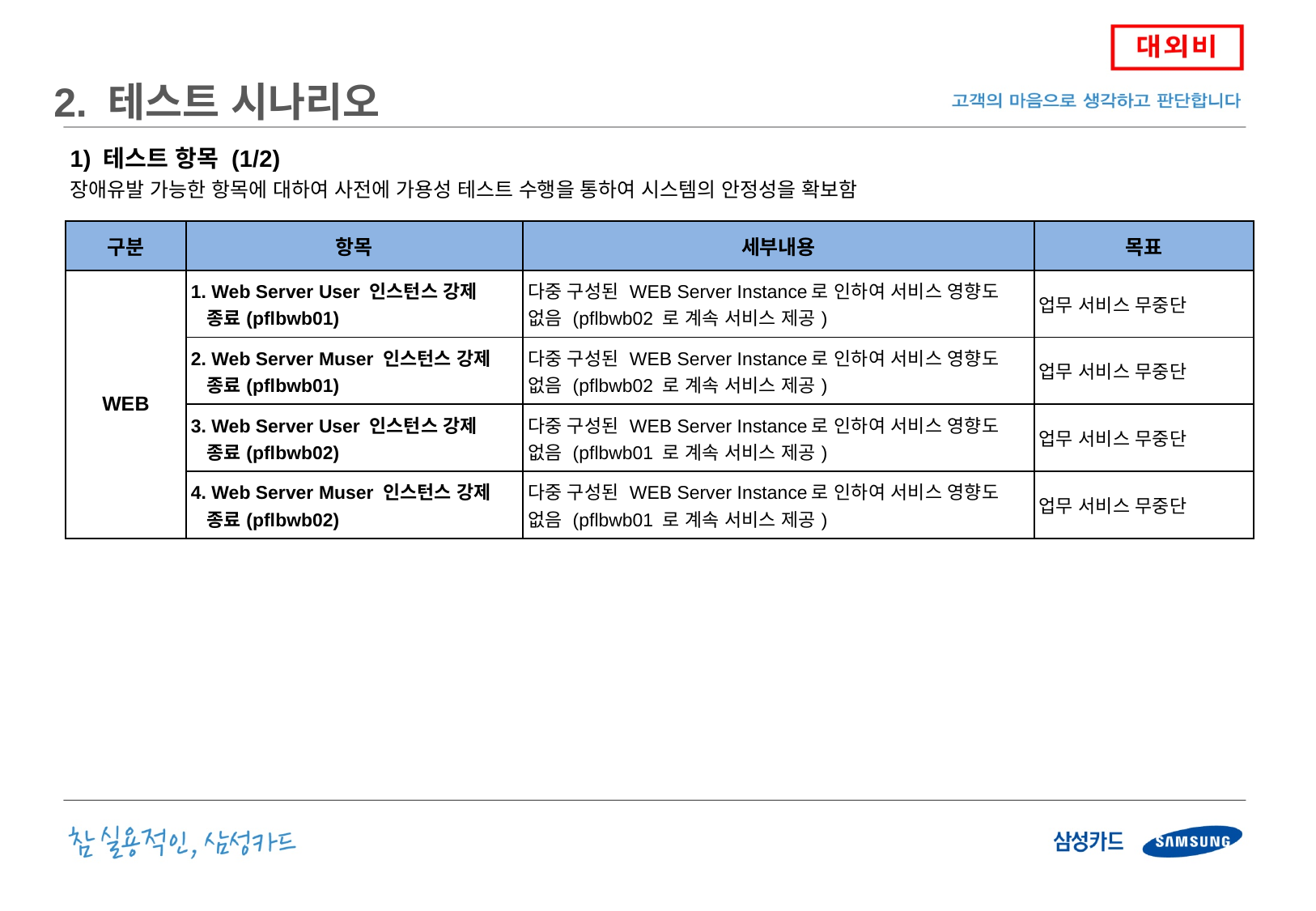

2. 테스트 시나리오
1) 테스트 항목 (1/2)
장애유발 가능한 항목에 대하여 사전에 가용성 테스트 수행을 통하여 시스템의 안정성을 확보함
| 구분 | 항목 | 세부내용 | 목표 |
| --- | --- | --- | --- |
| WEB | 1. Web Server User 인스턴스 강제 종료(pflbwb01) | 다중 구성된 WEB Server Instance로 인하여 서비스 영향도 없음 (pflbwb02 로 계속 서비스 제공) | 업무 서비스 무중단 |
|  | 2. Web Server Muser 인스턴스 강제 종료(pflbwb01) | 다중 구성된 WEB Server Instance로 인하여 서비스 영향도 없음 (pflbwb02 로 계속 서비스 제공) | 업무 서비스 무중단 |
|  | 3. Web Server User 인스턴스 강제 종료(pflbwb02) | 다중 구성된 WEB Server Instance로 인하여 서비스 영향도 없음 (pflbwb01 로 계속 서비스 제공) | 업무 서비스 무중단 |
|  | 4. Web Server Muser 인스턴스 강제 종료(pflbwb02) | 다중 구성된 WEB Server Instance로 인하여 서비스 영향도 없음 (pflbwb01 로 계속 서비스 제공) | 업무 서비스 무중단 |